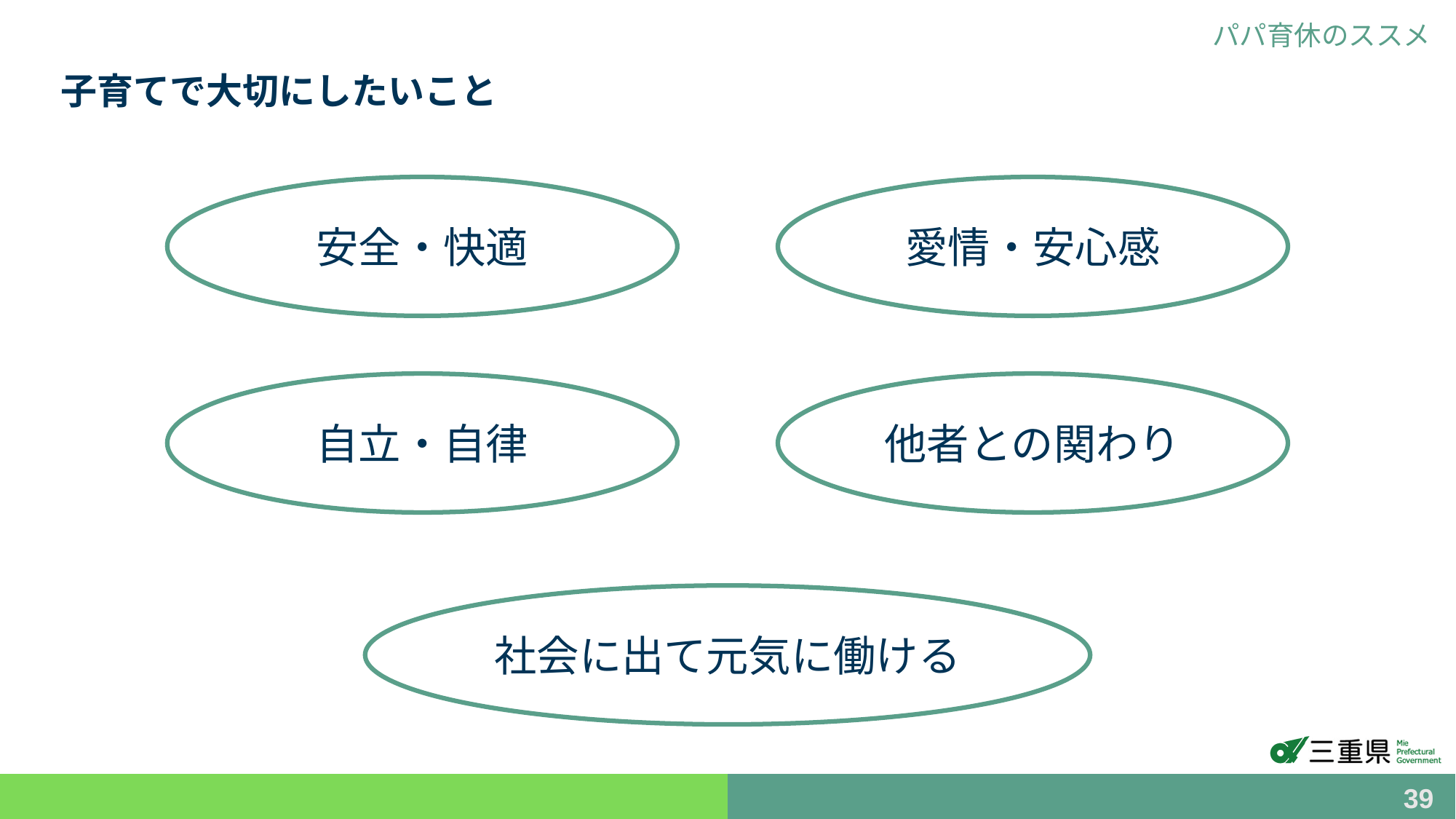

パパ育休のススメ
子育てで大切にしたいこと
安全・快適
愛情・安心感
自立・自律
他者との関わり
社会に出て元気に働ける